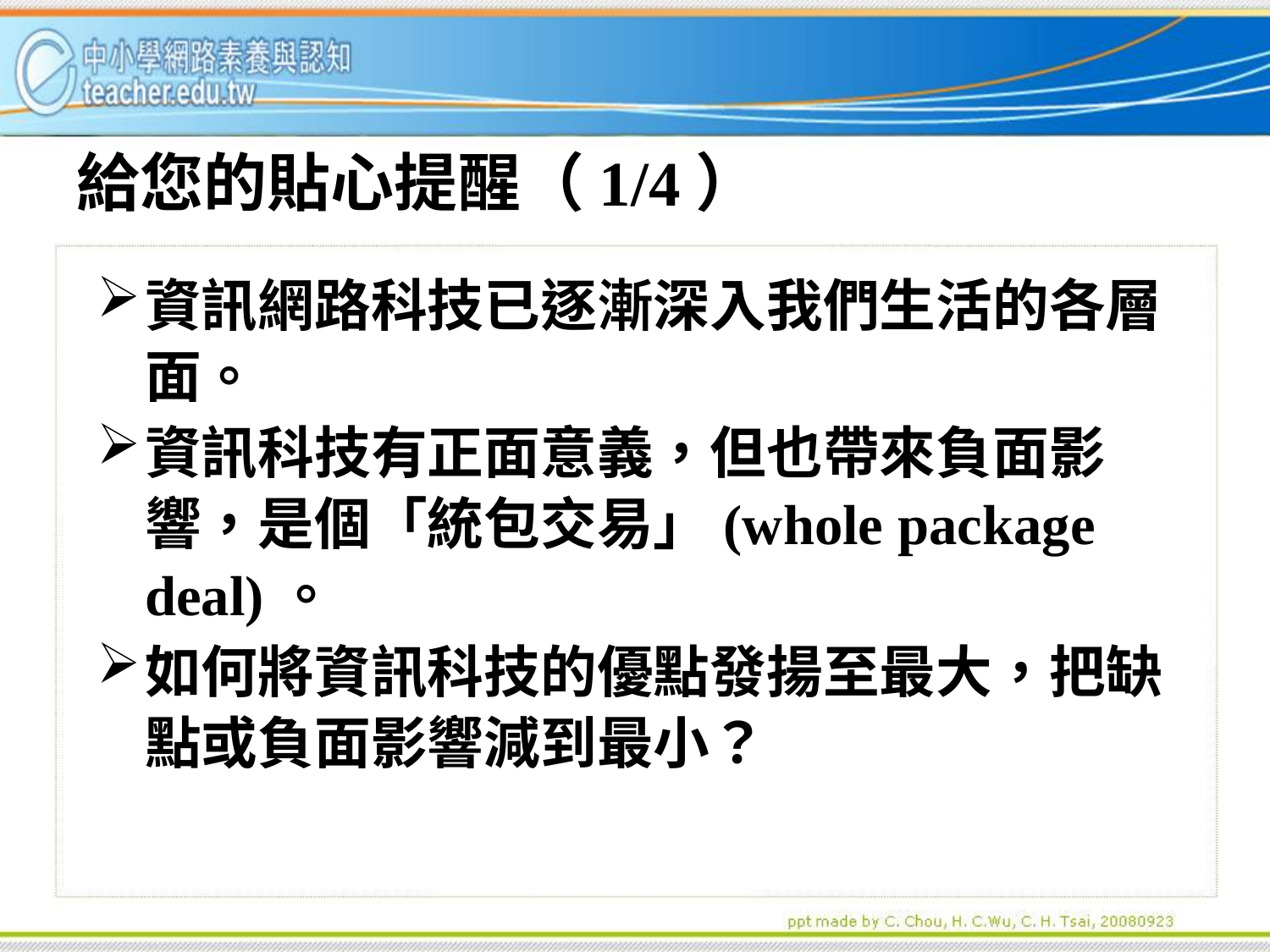

# 給您的貼心提醒（1/4）
資訊網路科技已逐漸深入我們生活的各層面。
資訊科技有正面意義，但也帶來負面影響，是個「統包交易」(whole package deal)。
如何將資訊科技的優點發揚至最大，把缺點或負面影響減到最小？